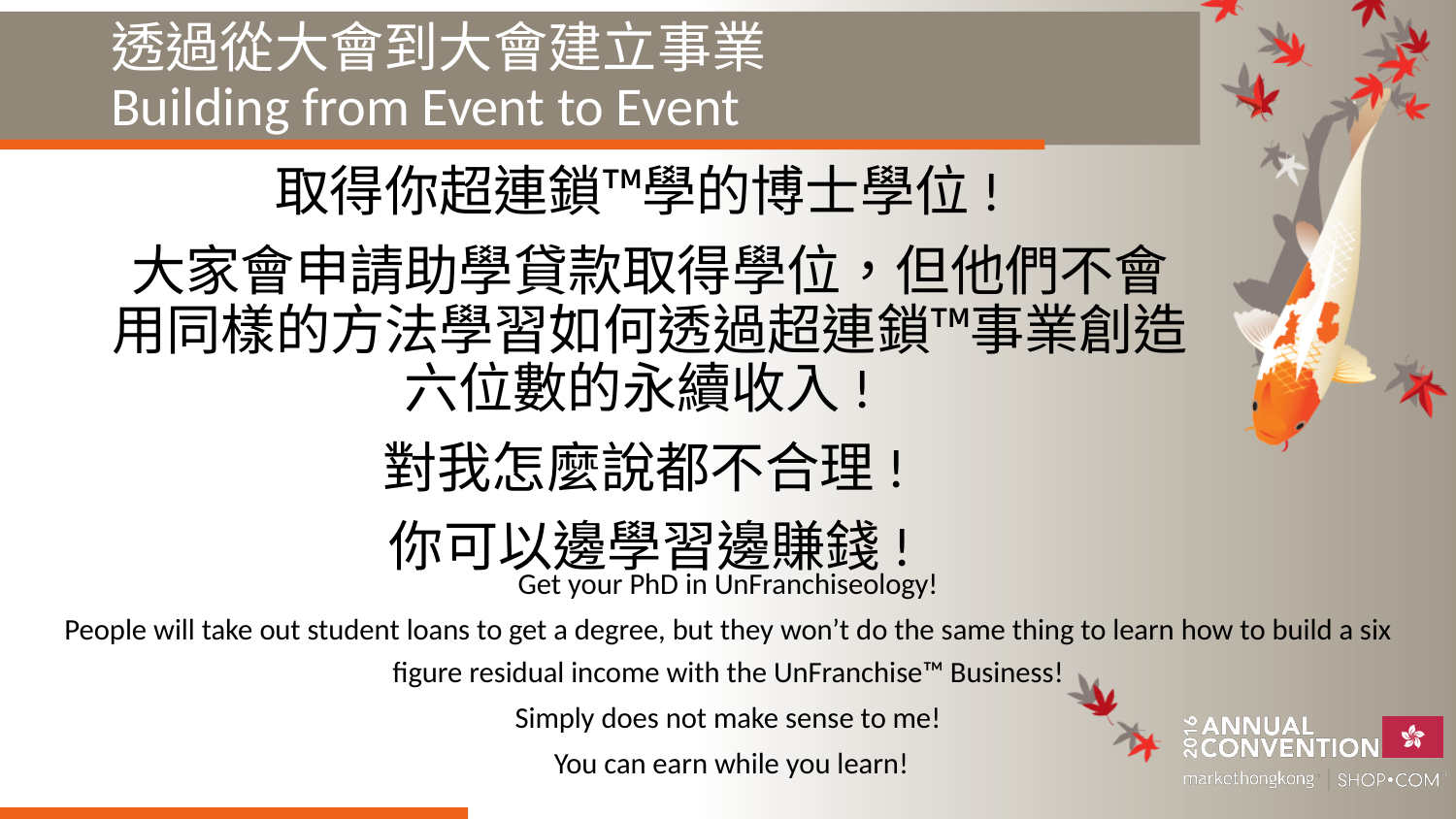

# 透過從大會到大會建立事業 Building from Event to Event

取得你超連鎖™學的博士學位!
大家會申請助學貸款取得學位，但他們不會用同樣的方法學習如何透過超連鎖™事業創造六位數的永續收入!
對我怎麼說都不合理!
你可以邊學習邊賺錢!
Get your PhD in UnFranchiseology!
People will take out student loans to get a degree, but they won’t do the same thing to learn how to build a six figure residual income with the UnFranchise™ Business!
Simply does not make sense to me!
 You can earn while you learn!